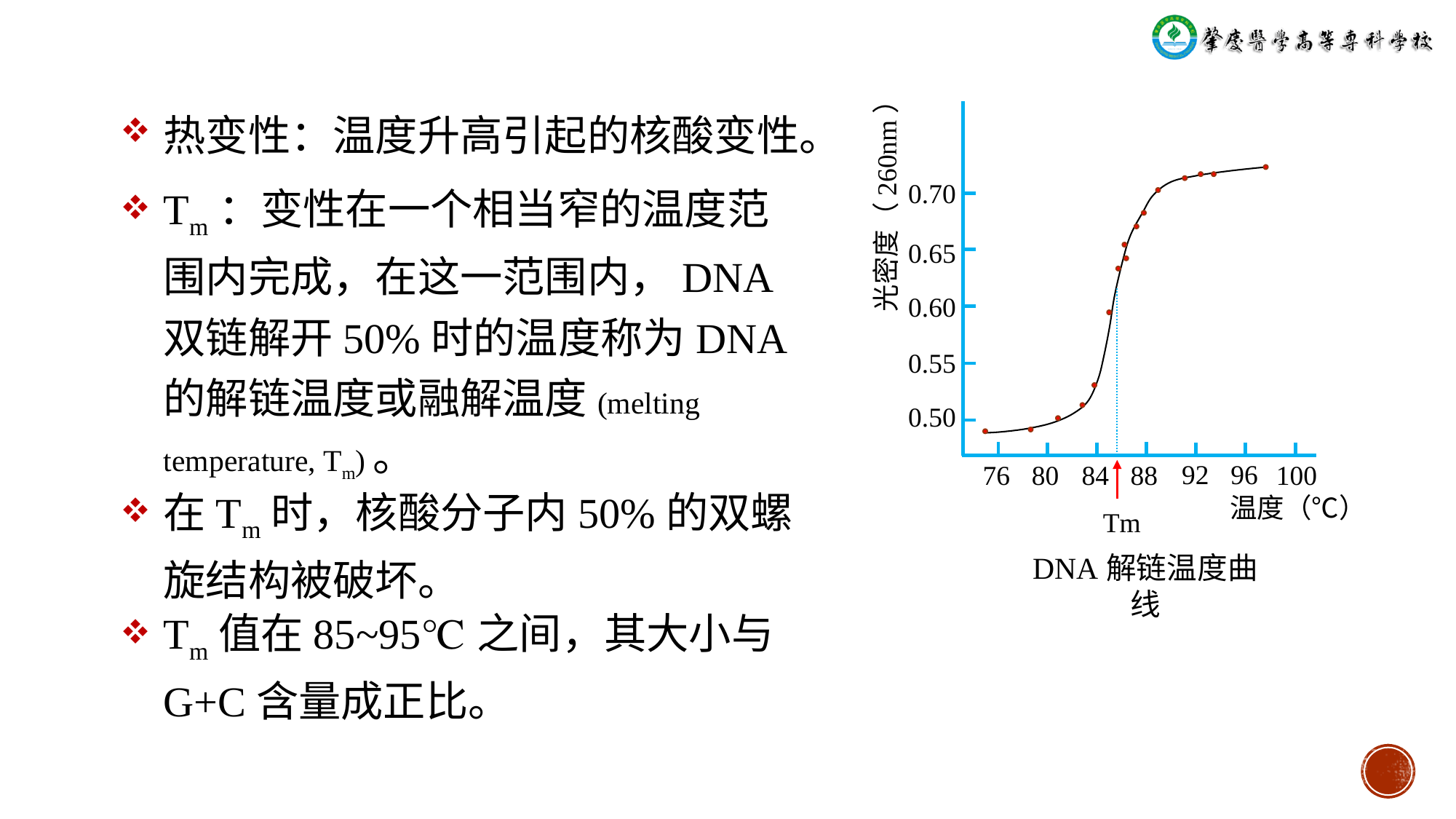

热变性：温度升高引起的核酸变性。

0.70

Tm：变性在一个相当窄的温度范围内完成，在这一范围内，DNA双链解开50%时的温度称为DNA的解链温度或融解温度(melting temperature, Tm)。
在Tm时，核酸分子内50%的双螺旋结构被破坏。
Tm值在85~95℃之间，其大小与G+C含量成正比。

光密度（260nm）

0.65

0.60

0.55

0.50

96
92
100
88
80
84
76
温度（℃）
Tm
DNA解链温度曲线